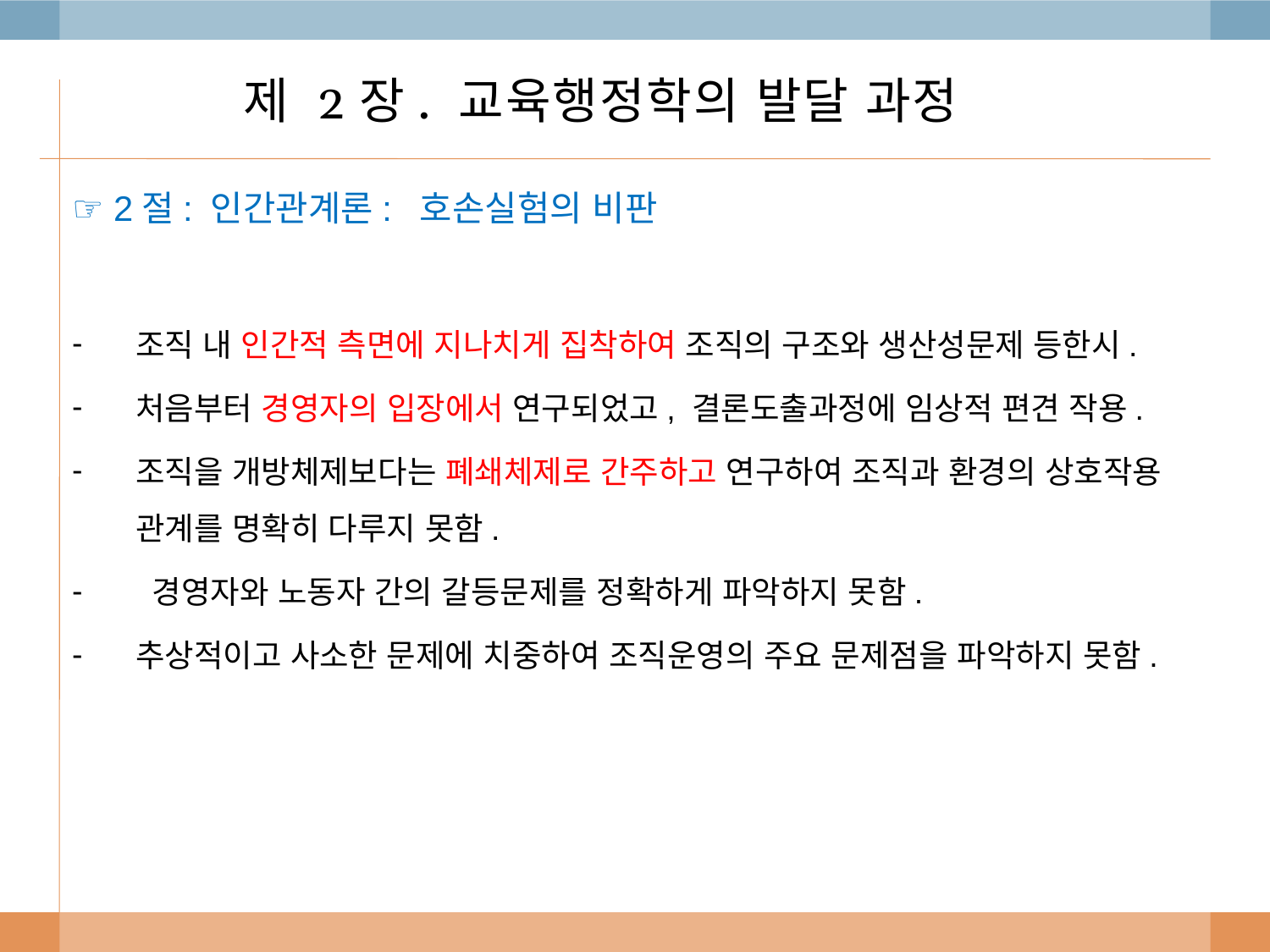

# 제 2장. 교육행정학의 발달 과정
☞ 2절: 인간관계론:  호손실험의 비판

조직 내 인간적 측면에 지나치게 집착하여 조직의 구조와 생산성문제 등한시.
처음부터 경영자의 입장에서 연구되었고, 결론도출과정에 임상적 편견 작용.
조직을 개방체제보다는 폐쇄체제로 간주하고 연구하여 조직과 환경의 상호작용 관계를 명확히 다루지 못함.
 경영자와 노동자 간의 갈등문제를 정확하게 파악하지 못함.
추상적이고 사소한 문제에 치중하여 조직운영의 주요 문제점을 파악하지 못함.